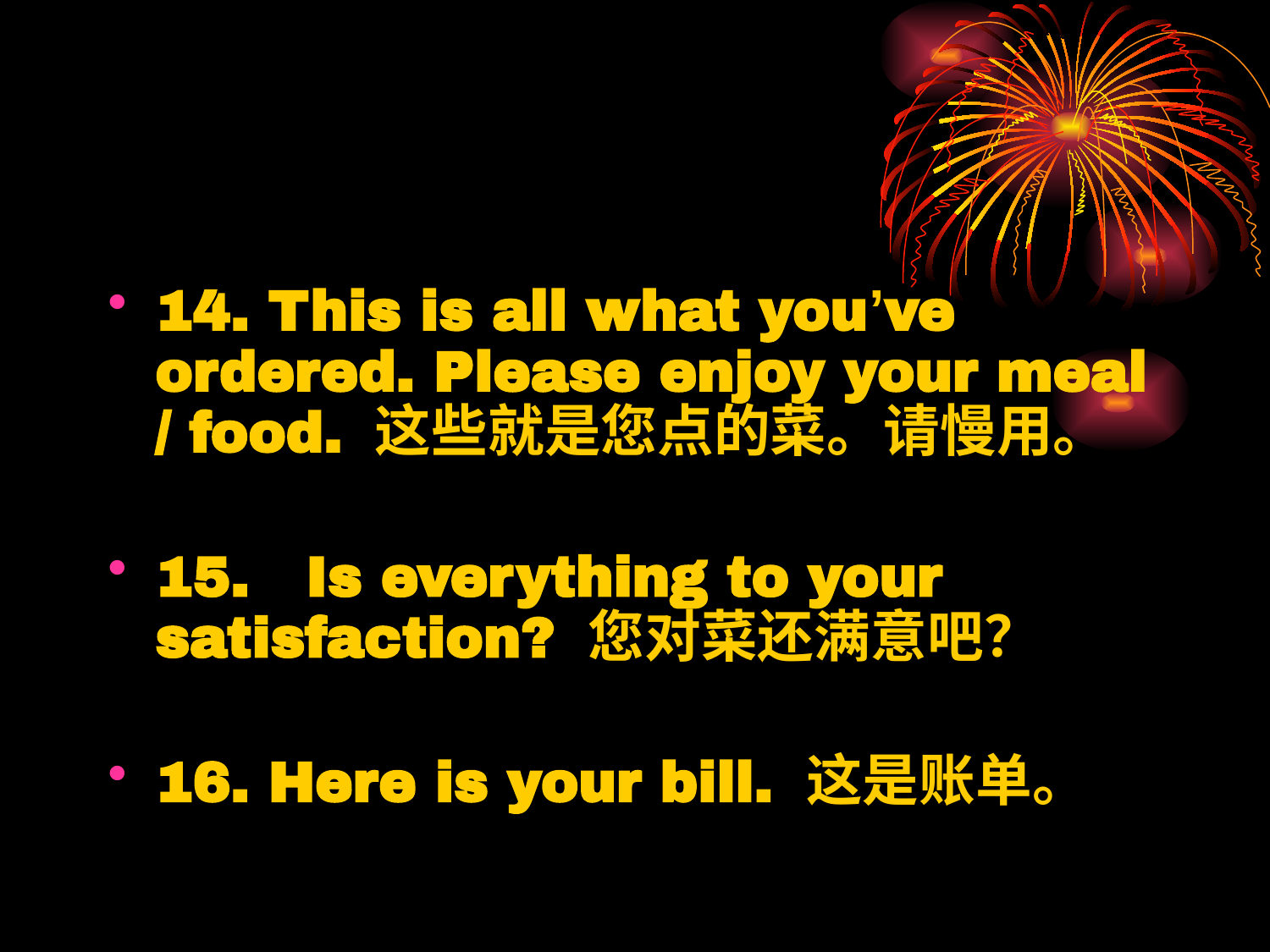

14. This is all what you’ve ordered. Please enjoy your meal / food. 这些就是您点的菜。请慢用。

15.   Is everything to your     satisfaction? 您对菜还满意吧？

16. Here is your bill. 这是账单。